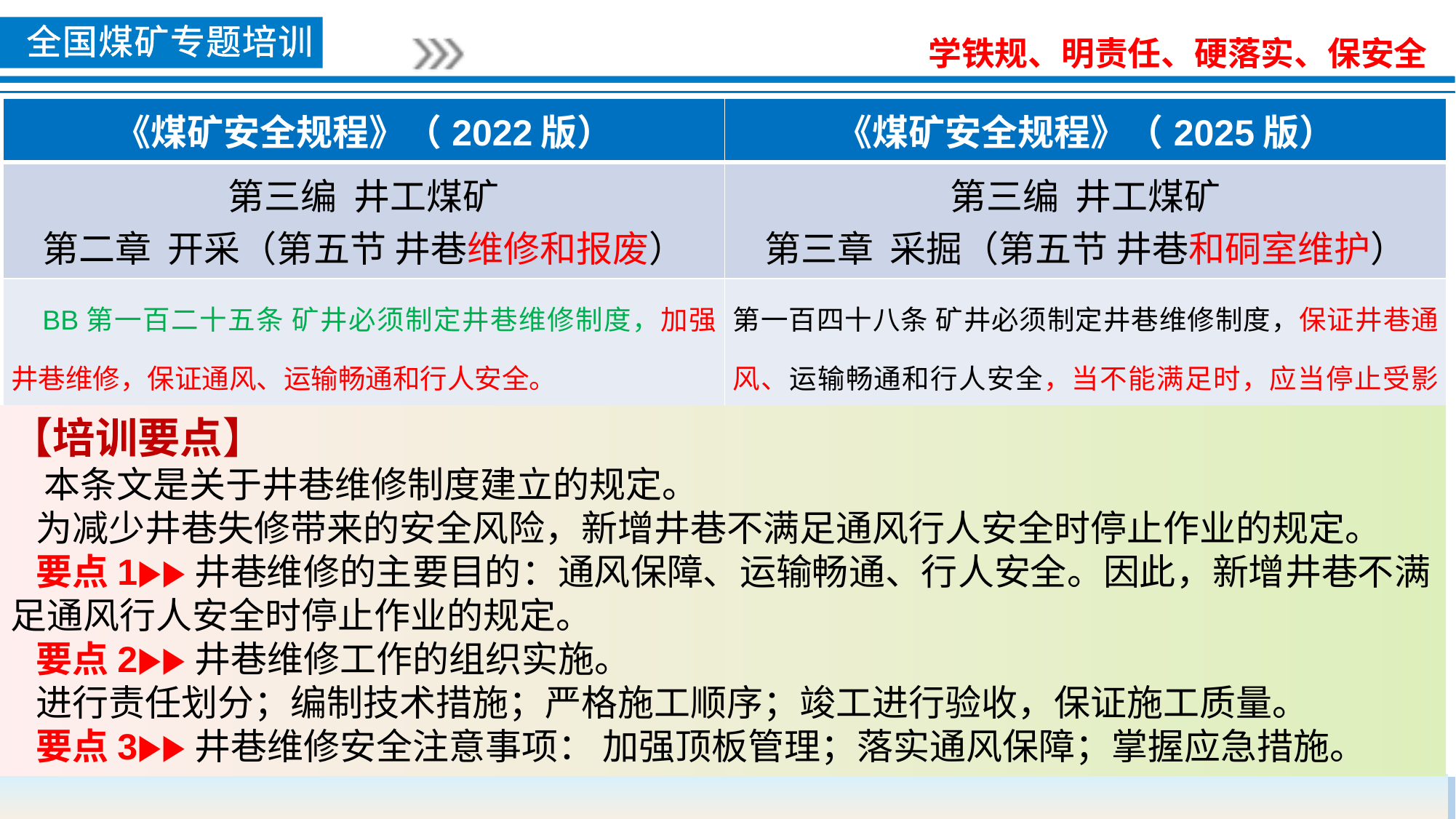

| 《煤矿安全规程》（2022版） | 《煤矿安全规程》（2025版） |
| --- | --- |
| 第三编 井工煤矿 第二章 开采（第五节 井巷维修和报废） | 第三编 井工煤矿 第三章 采掘（第五节 井巷和硐室维护） |
| BB第一百二十五条 矿井必须制定井巷维修制度，加强井巷维修，保证通风、运输畅通和行人安全。 | 第一百四十八条 矿井必须制定井巷维修制度，保证井巷通风、运输畅通和行人安全，当不能满足时，应当停止受影响区域的采掘作业。 |
【培训要点】
   本条文是关于井巷维修制度建立的规定。
  为减少井巷失修带来的安全风险，新增井巷不满足通风行人安全时停止作业的规定。
  要点1▶▶井巷维修的主要目的：通风保障、运输畅通、行人安全。因此，新增井巷不满足通风行人安全时停止作业的规定。
  要点2▶▶井巷维修工作的组织实施。
  进行责任划分；编制技术措施；严格施工顺序；竣工进行验收，保证施工质量。
  要点3▶▶井巷维修安全注意事项： 加强顶板管理；落实通风保障；掌握应急措施。